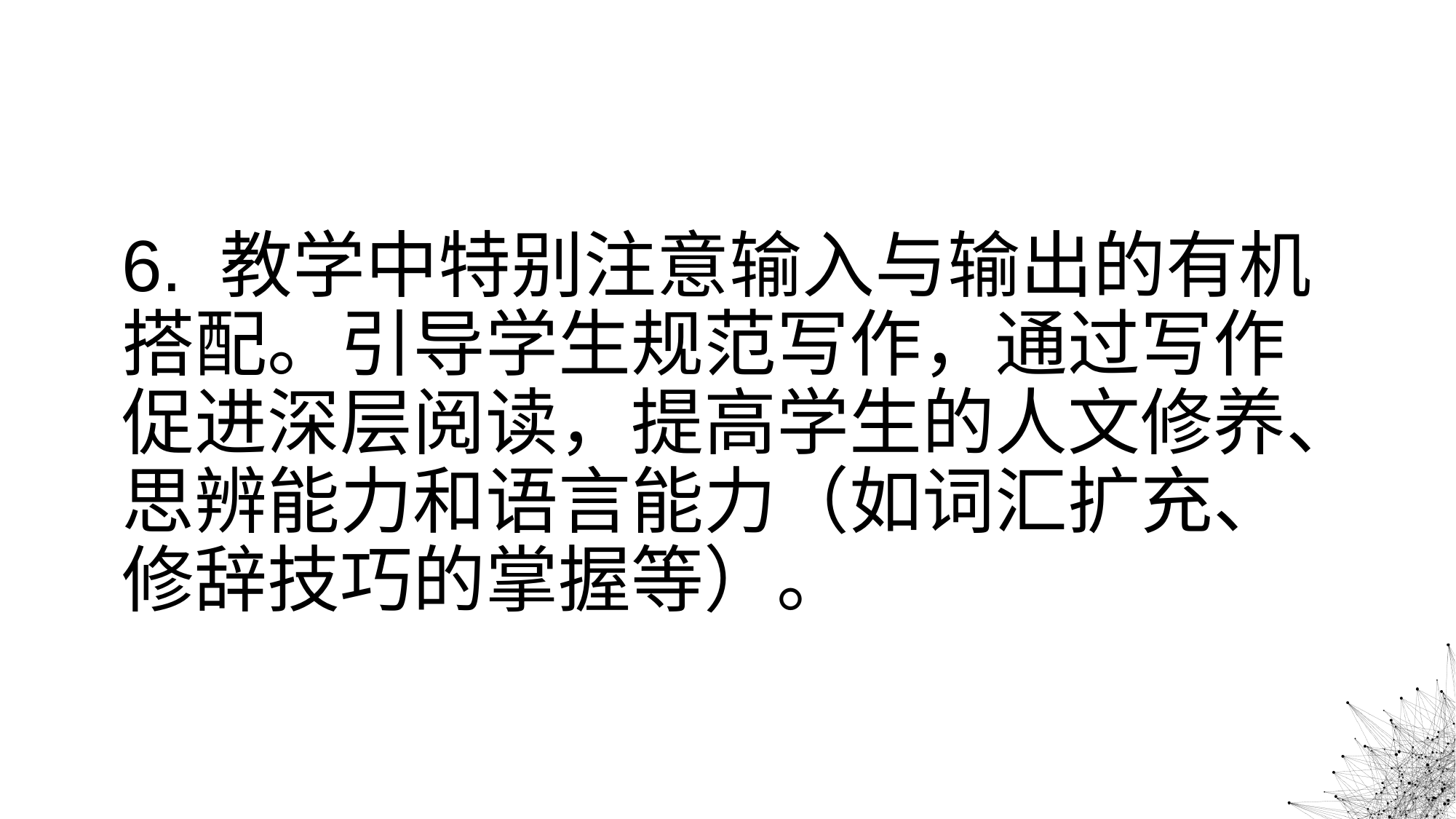

#
6. 教学中特别注意输入与输出的有机搭配。引导学生规范写作，通过写作促进深层阅读，提高学生的人文修养、思辨能力和语言能力（如词汇扩充、修辞技巧的掌握等）。